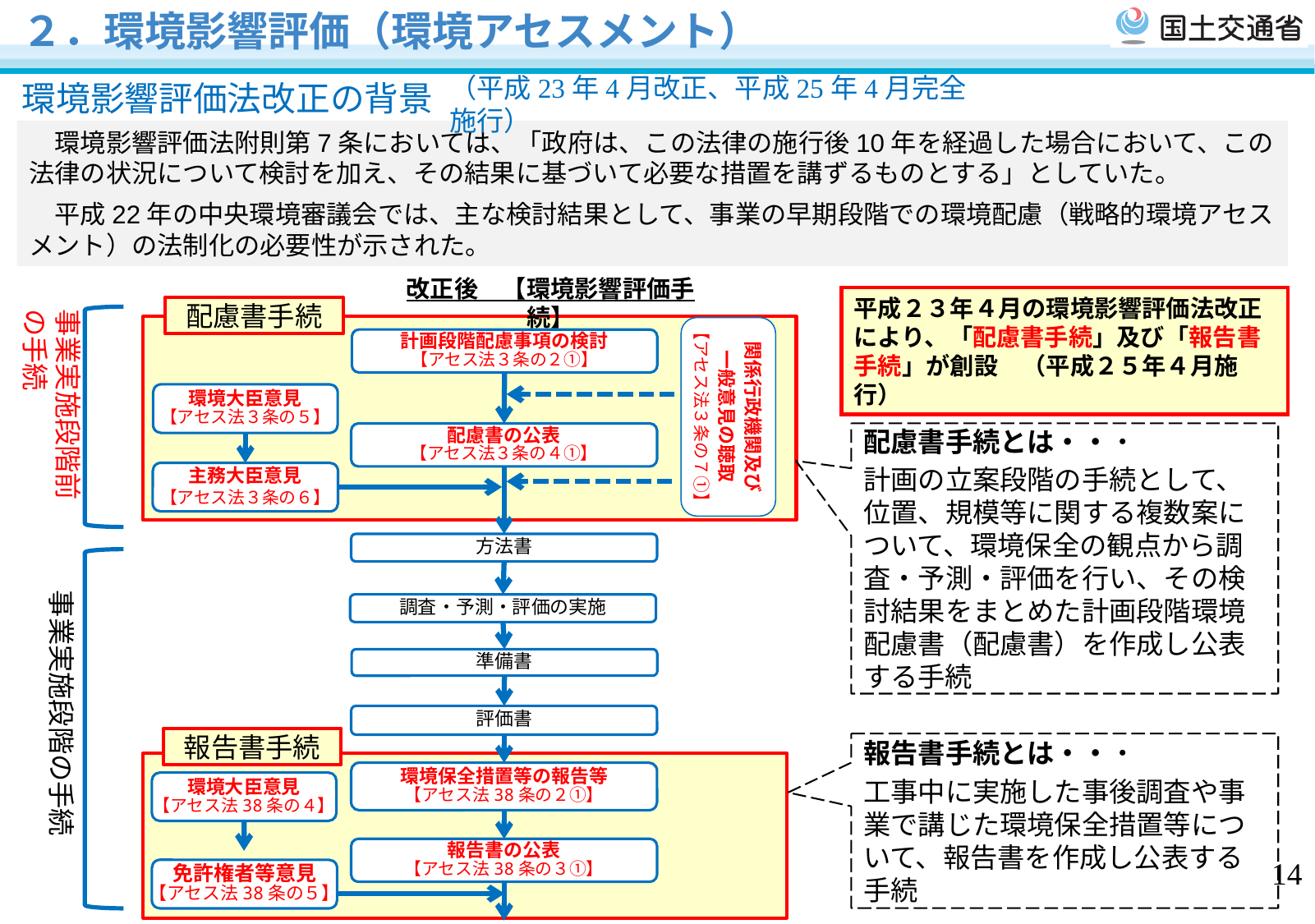

# ２．環境影響評価（環境アセスメント）
環境影響評価法改正の背景
（平成23年4月改正、平成25年4月完全施行）
　環境影響評価法附則第7条においては、「政府は、この法律の施行後10年を経過した場合において、この法律の状況について検討を加え、その結果に基づいて必要な措置を講ずるものとする」としていた。
　平成22年の中央環境審議会では、主な検討結果として、事業の早期段階での環境配慮（戦略的環境アセスメント）の法制化の必要性が示された。
改正後　【環境影響評価手続】
平成２３年４月の環境影響評価法改正により、「配慮書手続」及び「報告書手続」が創設　（平成２５年４月施行）
事業実施段階前の手続
配慮書手続

関係行政機関及び
一般意見の聴取
【アセス法３条の７①】
計画段階配慮事項の検討
【アセス法３条の２①】
環境大臣意見
【アセス法３条の５】
配慮書手続とは・・・
計画の立案段階の手続として、位置、規模等に関する複数案について、環境保全の観点から調査・予測・評価を行い、その検討結果をまとめた計画段階環境配慮書（配慮書）を作成し公表する手続
配慮書の公表
【アセス法３条の４①】
主務大臣意見
【アセス法３条の６】
方法書

事業実施段階の手続
調査・予測・評価の実施
準備書
評価書
報告書手続
報告書手続とは・・・
工事中に実施した事後調査や事業で講じた環境保全措置等について、報告書を作成し公表する手続

環境保全措置等の報告等
【アセス法38条の２①】
環境大臣意見
【アセス法38条の４】
報告書の公表
【アセス法38条の３①】
14
免許権者等意見
【アセス法38条の５】